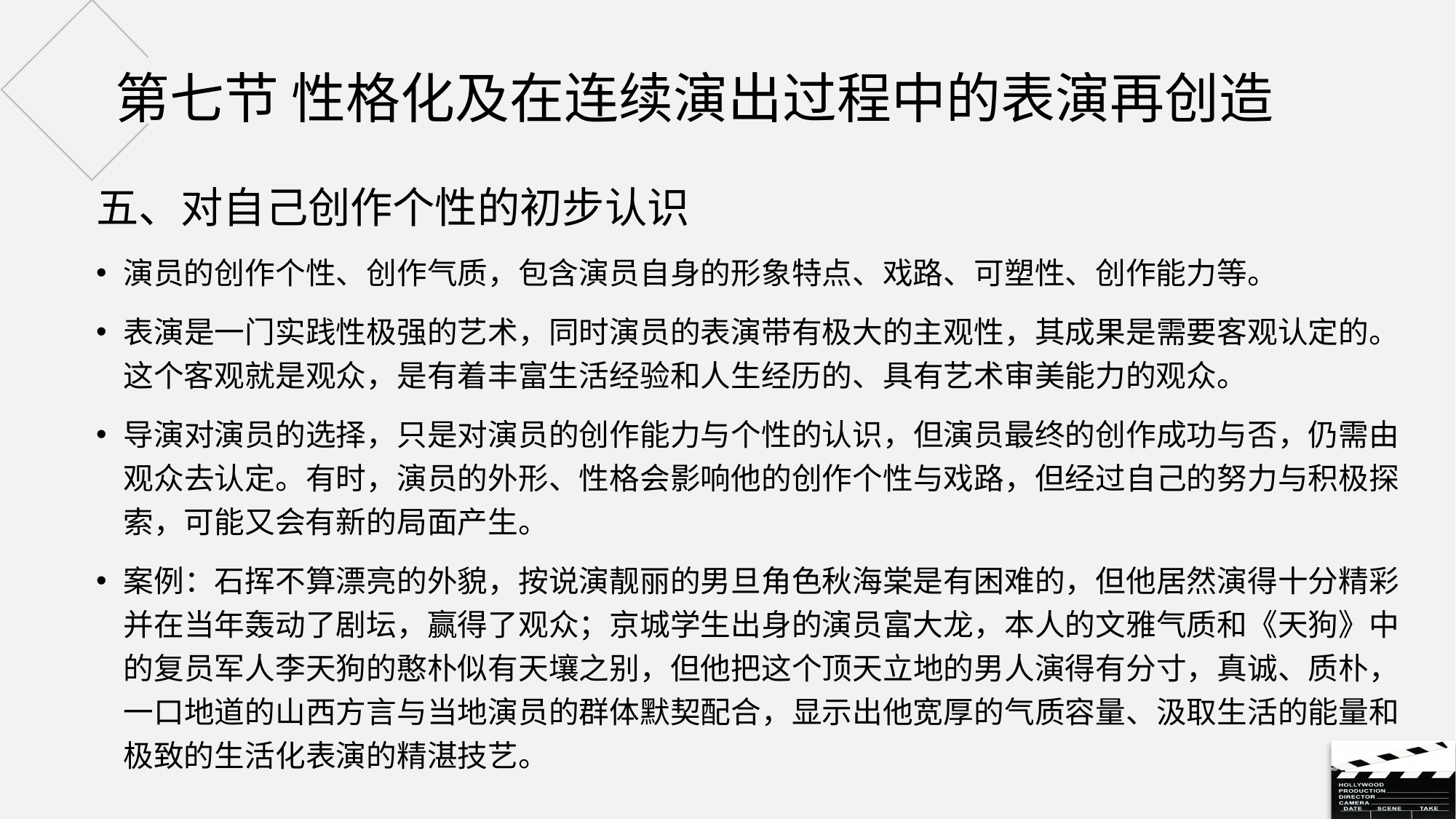

# 第七节 性格化及在连续演出过程中的表演再创造
五、对自己创作个性的初步认识
演员的创作个性、创作气质，包含演员自身的形象特点、戏路、可塑性、创作能力等。
表演是一门实践性极强的艺术，同时演员的表演带有极大的主观性，其成果是需要客观认定的。这个客观就是观众，是有着丰富生活经验和人生经历的、具有艺术审美能力的观众。
导演对演员的选择，只是对演员的创作能力与个性的认识，但演员最终的创作成功与否，仍需由观众去认定。有时，演员的外形、性格会影响他的创作个性与戏路，但经过自己的努力与积极探索，可能又会有新的局面产生。
案例：石挥不算漂亮的外貌，按说演靓丽的男旦角色秋海棠是有困难的，但他居然演得十分精彩并在当年轰动了剧坛，赢得了观众；京城学生出身的演员富大龙，本人的文雅气质和《天狗》中的复员军人李天狗的憨朴似有天壤之别，但他把这个顶天立地的男人演得有分寸，真诚、质朴，一口地道的山西方言与当地演员的群体默契配合，显示出他宽厚的气质容量、汲取生活的能量和极致的生活化表演的精湛技艺。